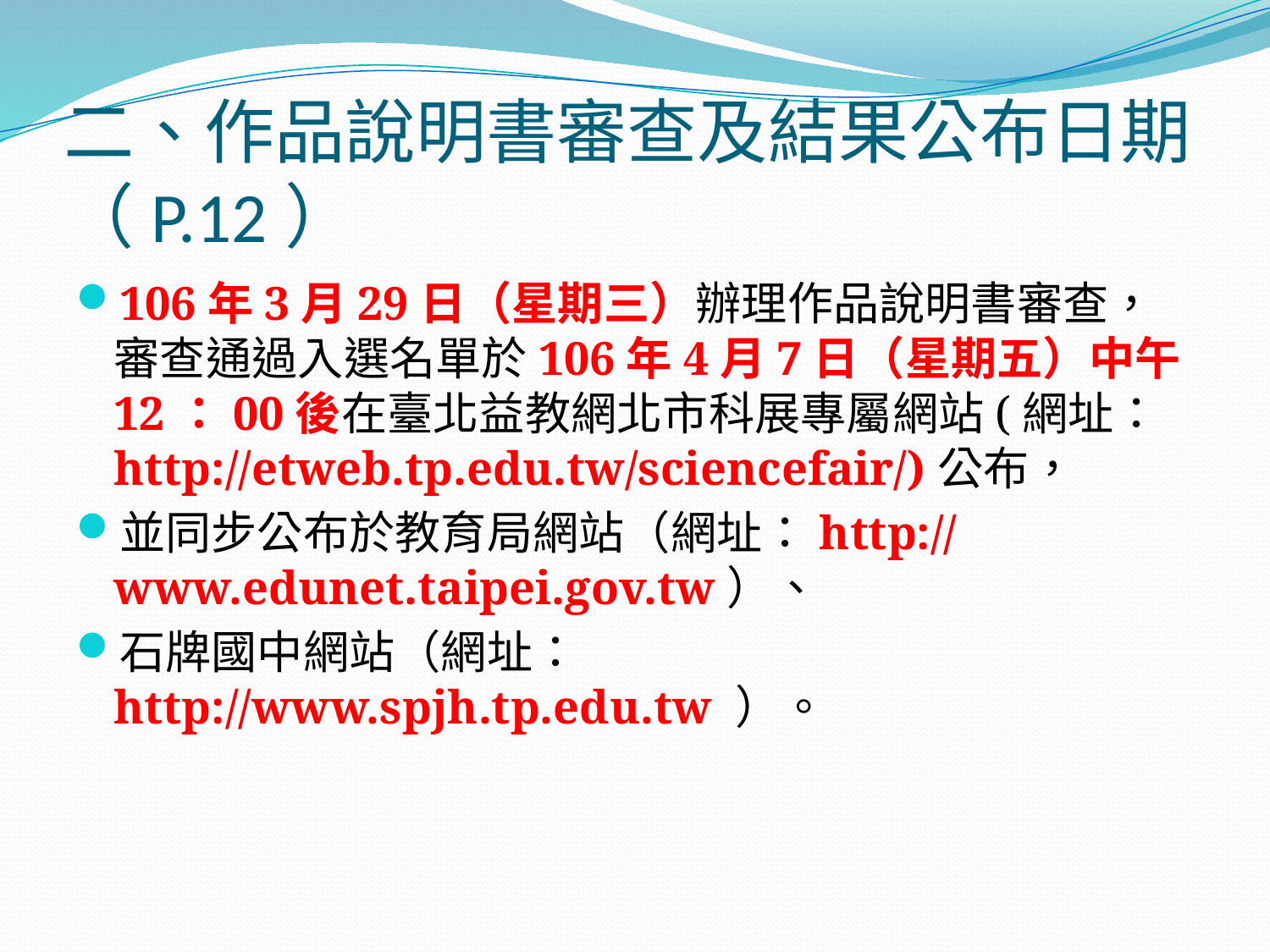

# 二、作品說明書審查及結果公布日期（P.12）
106年3月29日（星期三）辦理作品說明書審查，審查通過入選名單於106年4月7日（星期五）中午12：00後在臺北益教網北市科展專屬網站(網址：http://etweb.tp.edu.tw/sciencefair/)公布，
並同步公布於教育局網站（網址：http://www.edunet.taipei.gov.tw）、
石牌國中網站（網址： http://www.spjh.tp.edu.tw ）。